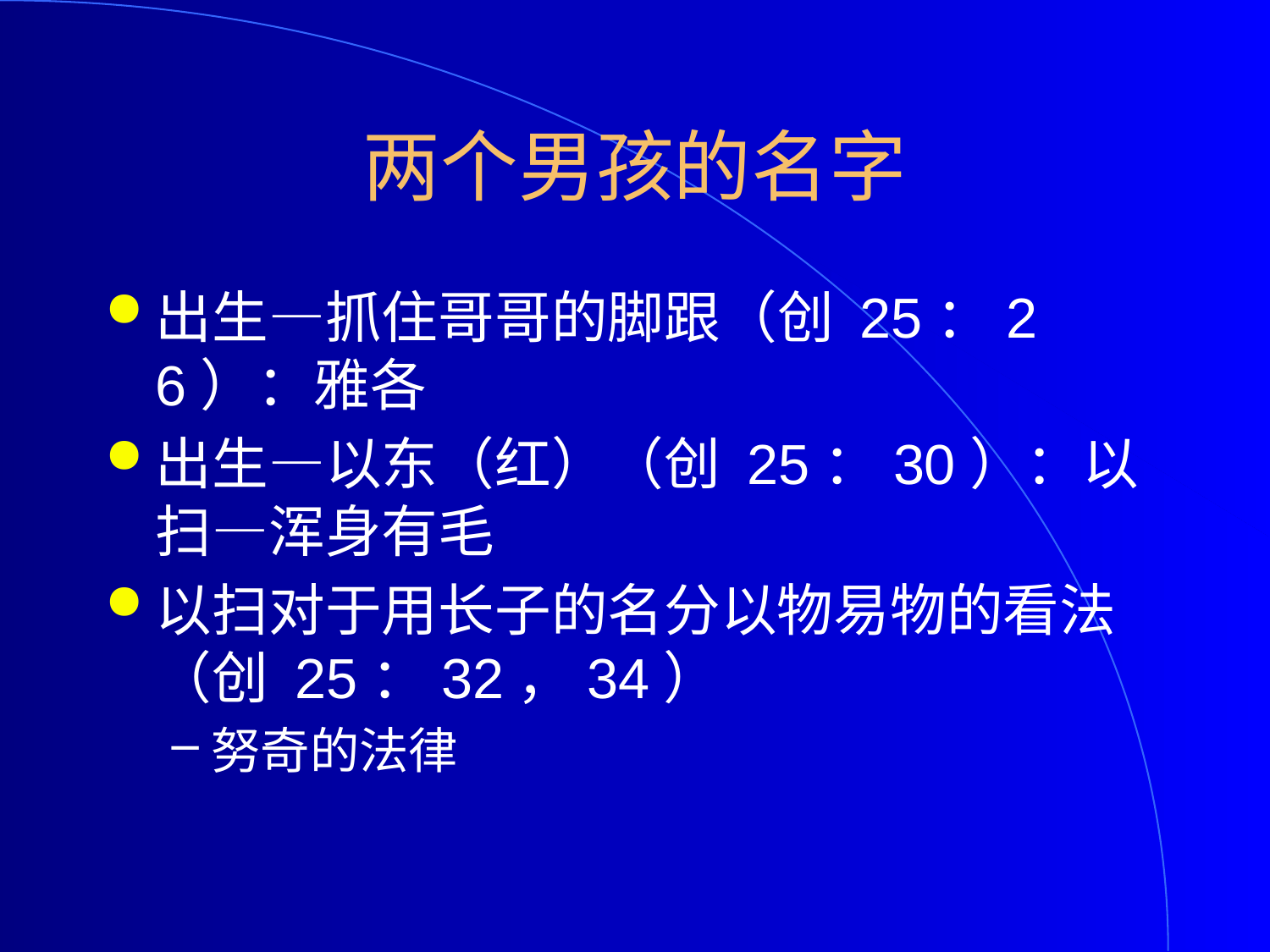

# 两个男孩的名字
出生—抓住哥哥的脚跟（创 25：26）：雅各
出生—以东（红）（创 25：30）：以扫—浑身有毛
以扫对于用长子的名分以物易物的看法（创 25：32，34）
努奇的法律